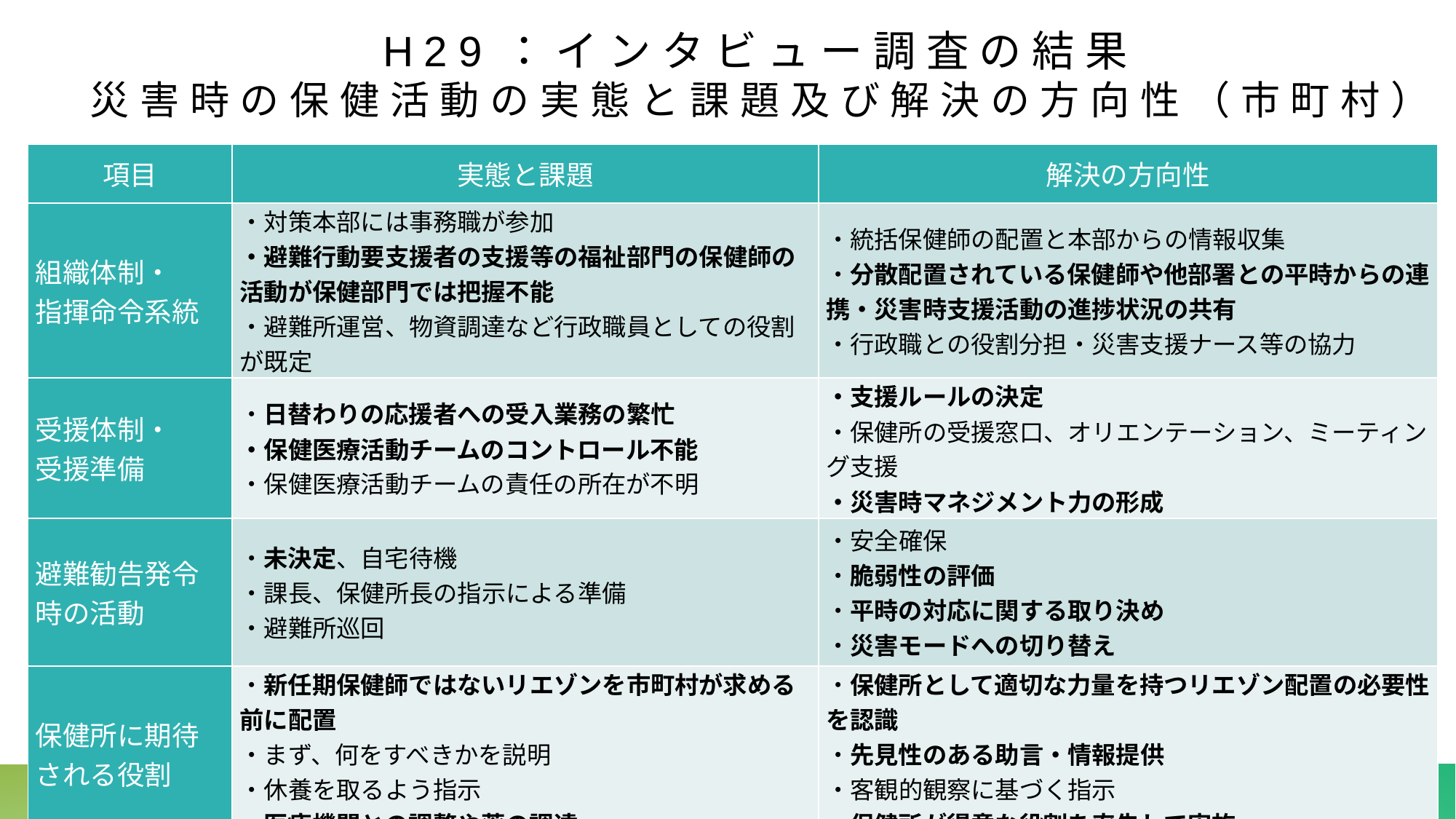

# H29：インタビュー調査の結果 災害時の保健活動の実態と課題及び解決の方向性（市町村）
| 項目 | 実態と課題 | 解決の方向性 |
| --- | --- | --- |
| 組織体制・ 指揮命令系統 | ・対策本部には事務職が参加 ・避難行動要支援者の支援等の福祉部門の保健師の活動が保健部門では把握不能 ・避難所運営、物資調達など行政職員としての役割が既定 | ・統括保健師の配置と本部からの情報収集 ・分散配置されている保健師や他部署との平時からの連携・災害時支援活動の進捗状況の共有 ・行政職との役割分担・災害支援ナース等の協力 |
| 受援体制・ 受援準備 | ・日替わりの応援者への受入業務の繁忙 ・保健医療活動チームのコントロール不能 ・保健医療活動チームの責任の所在が不明 | ・支援ルールの決定 ・保健所の受援窓口、オリエンテーション、ミーティング支援 ・災害時マネジメント力の形成 |
| 避難勧告発令時の活動 | ・未決定、自宅待機 ・課長、保健所長の指示による準備 ・避難所巡回 | ・安全確保 ・脆弱性の評価 ・平時の対応に関する取り決め ・災害モードへの切り替え |
| 保健所に期待される役割 | ・新任期保健師ではないリエゾンを市町村が求める前に配置 ・まず、何をすべきかを説明 ・休養を取るよう指示 ・医療機関との調整や薬の調達 | ・保健所として適切な力量を持つリエゾン配置の必要性を認識 ・先見性のある助言・情報提供 ・客観的観察に基づく指示 ・保健所が得意な役割を率先して実施 |